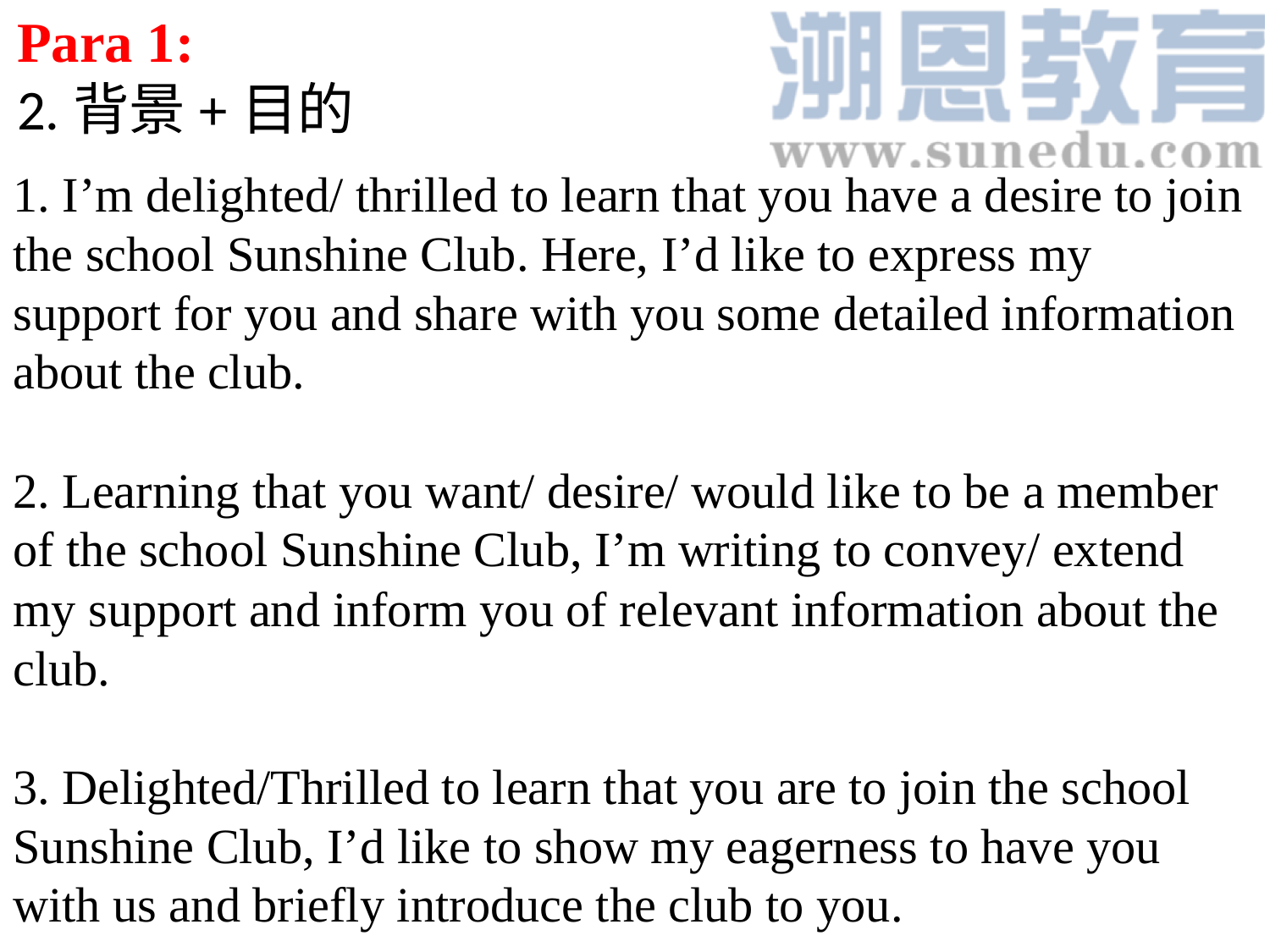

Para 1:
2.背景+目的

1. I’m delighted/ thrilled to learn that you have a desire to join the school Sunshine Club. Here, I’d like to express my support for you and share with you some detailed information about the club.

2. Learning that you want/ desire/ would like to be a member of the school Sunshine Club, I’m writing to convey/ extend my support and inform you of relevant information about the club.

3. Delighted/Thrilled to learn that you are to join the school Sunshine Club, I’d like to show my eagerness to have you with us and briefly introduce the club to you.